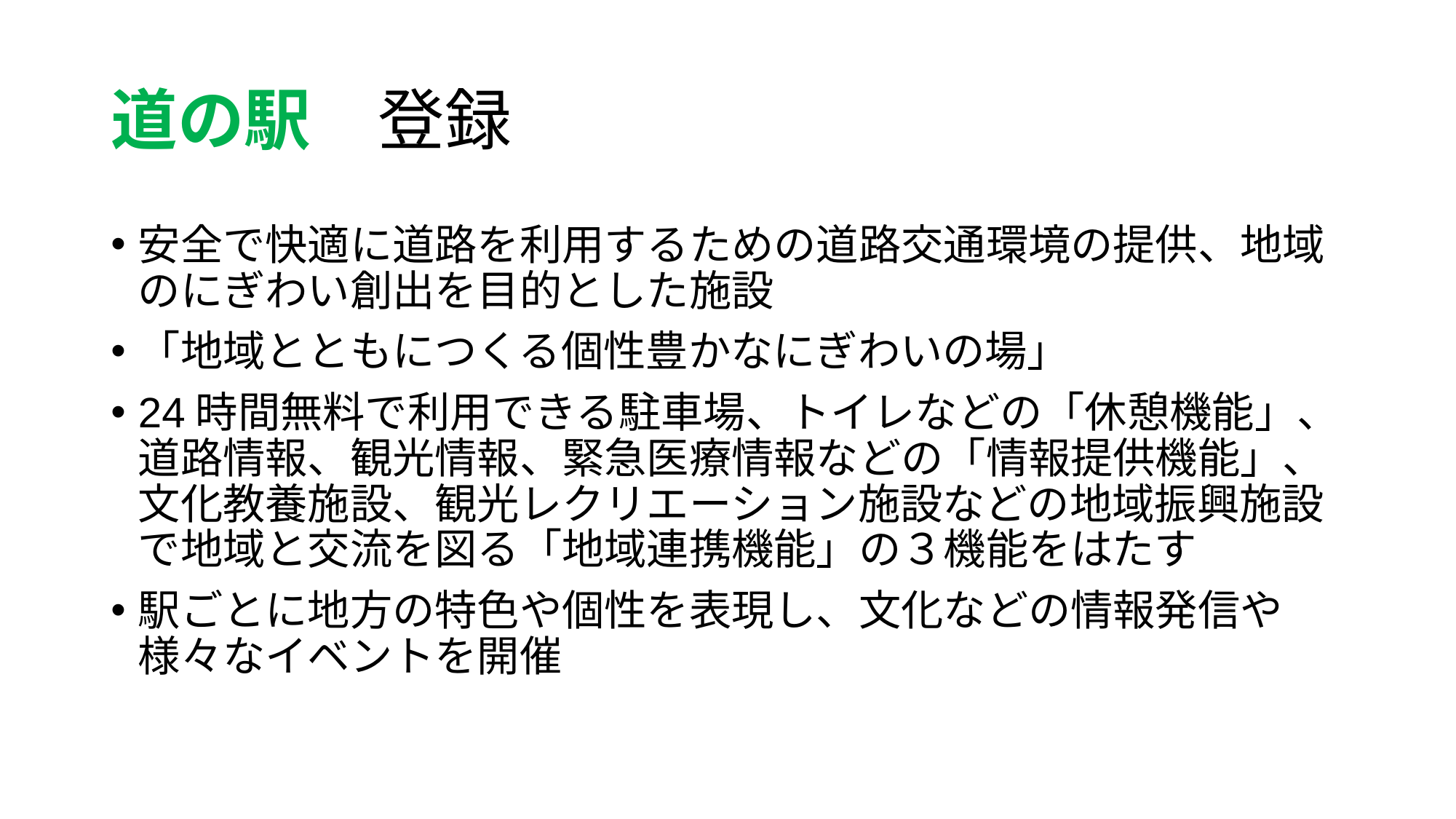

# 道の駅　登録
安全で快適に道路を利用するための道路交通環境の提供、地域のにぎわい創出を目的とした施設
「地域とともにつくる個性豊かなにぎわいの場」
24時間無料で利用できる駐車場、トイレなどの「休憩機能」、道路情報、観光情報、緊急医療情報などの「情報提供機能」、文化教養施設、観光レクリエーション施設などの地域振興施設で地域と交流を図る「地域連携機能」の３機能をはたす
駅ごとに地方の特色や個性を表現し、文化などの情報発信や様々なイベントを開催